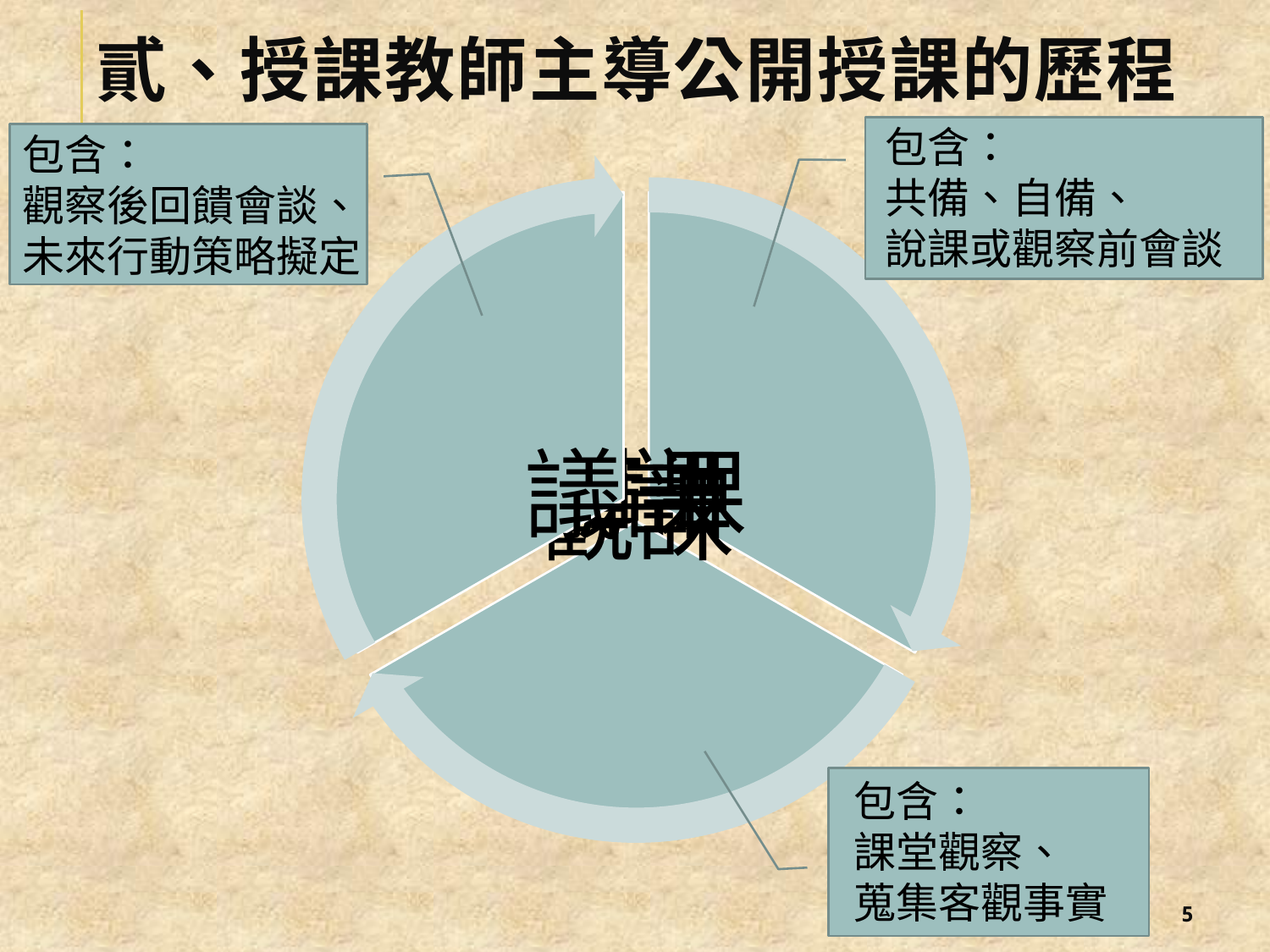

# 貳、授課教師主導公開授課的歷程
包含：
共備、自備、
說課或觀察前會談

包含：
觀察後回饋會談、
未來行動策略擬定

備課
觀課
議課

包含：
課堂觀察、
蒐集客觀事實
5